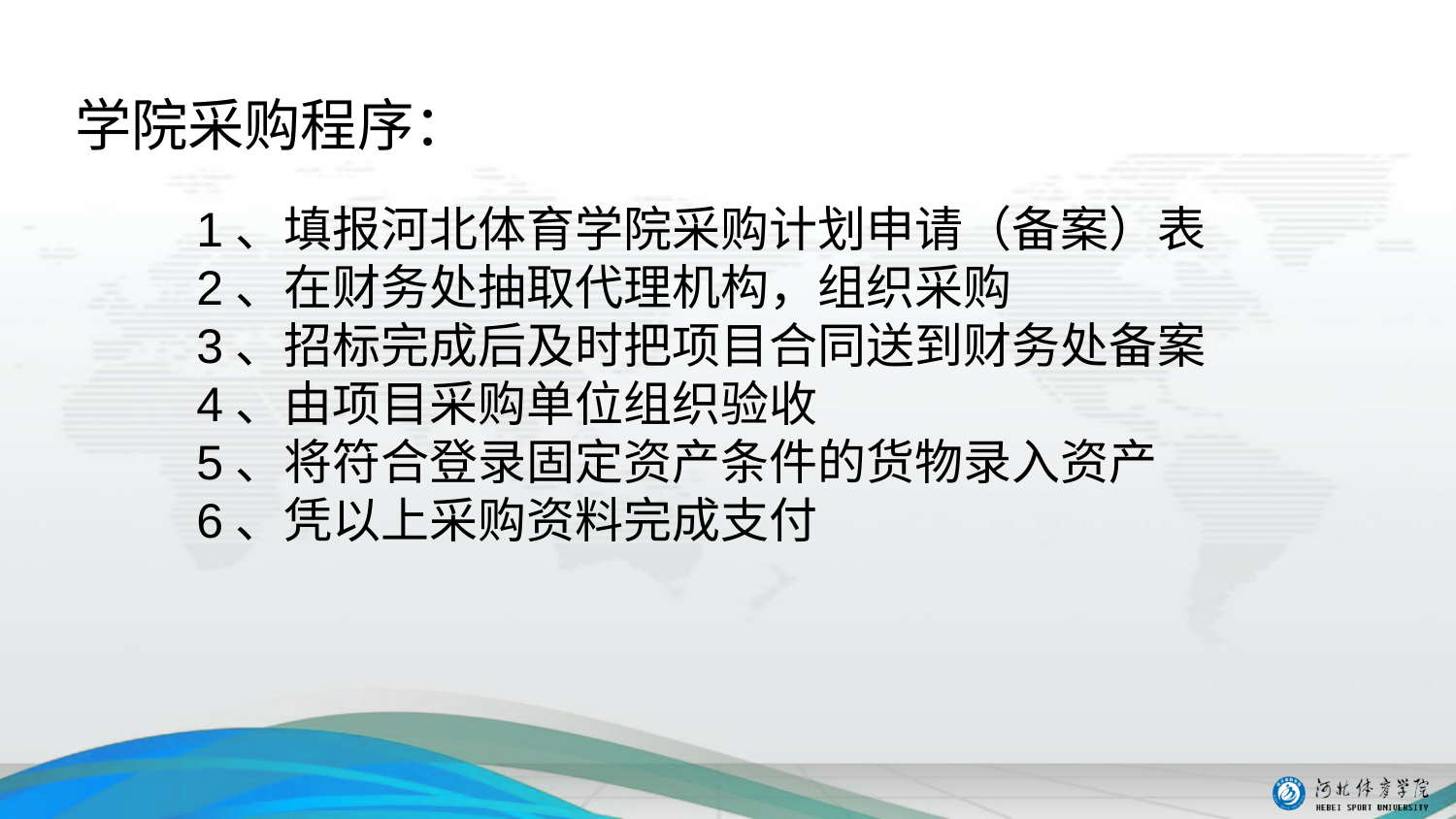

学院采购程序：
1、填报河北体育学院采购计划申请（备案）表
2、在财务处抽取代理机构，组织采购
3、招标完成后及时把项目合同送到财务处备案
4、由项目采购单位组织验收
5、将符合登录固定资产条件的货物录入资产
6、凭以上采购资料完成支付